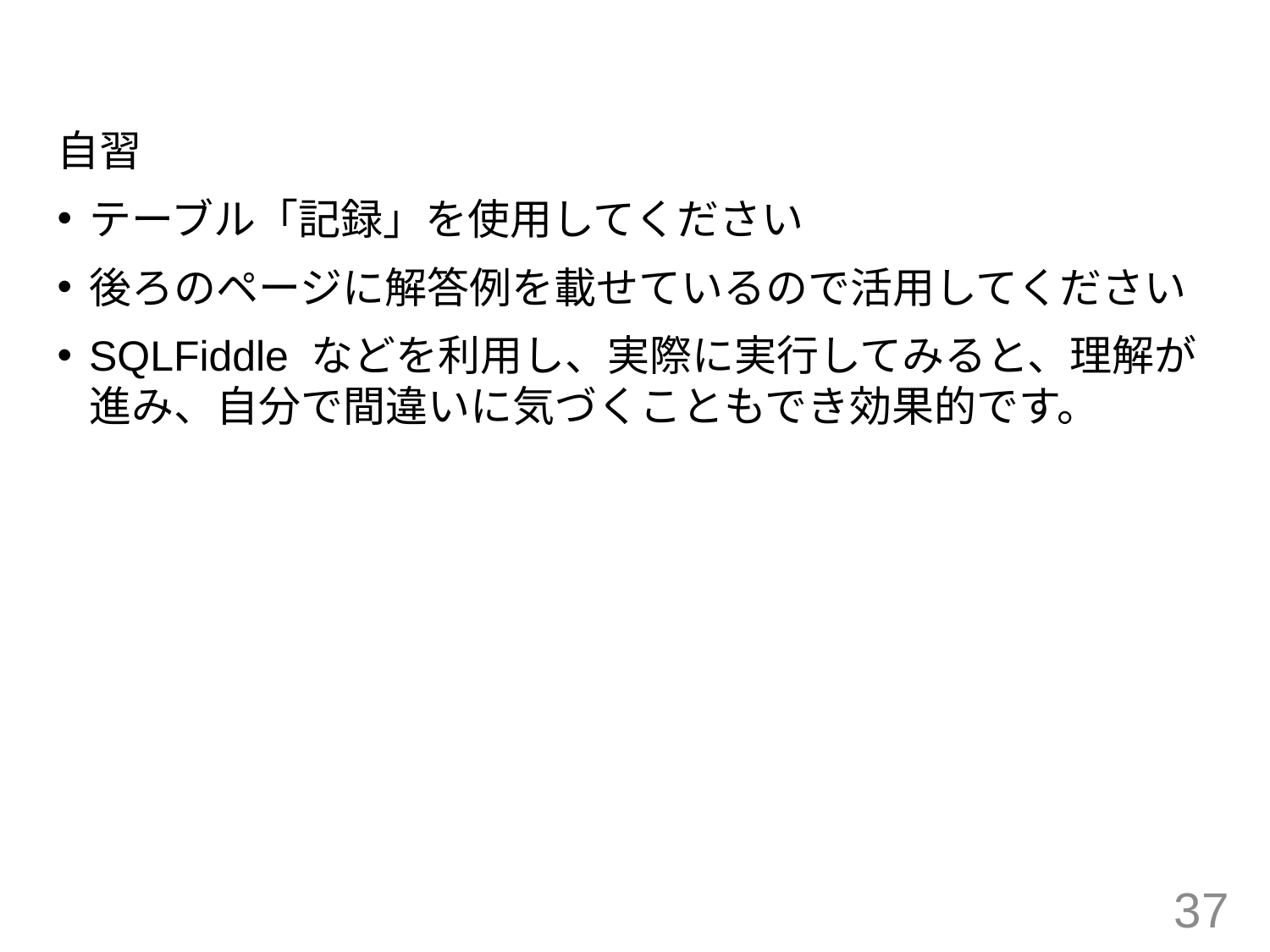

#
自習
テーブル「記録」を使用してください
後ろのページに解答例を載せているので活用してください
SQLFiddle などを利用し、実際に実行してみると、理解が進み、自分で間違いに気づくこともでき効果的です。
37